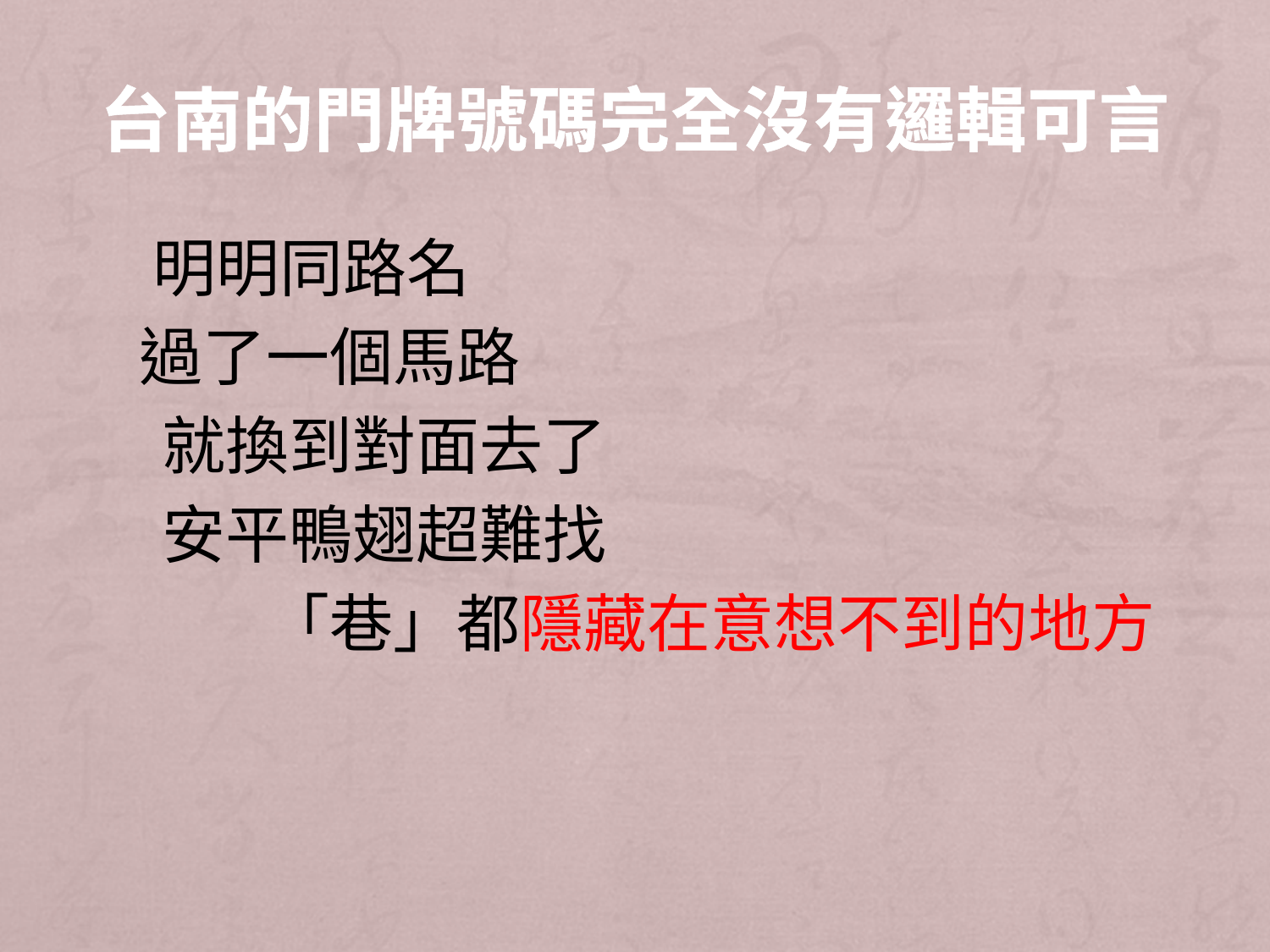

# 台南的門牌號碼完全沒有邏輯可言
     明明同路名
　過了一個馬路
     就換到對面去了
     安平鴨翅超難找
　　　「巷」都隱藏在意想不到的地方